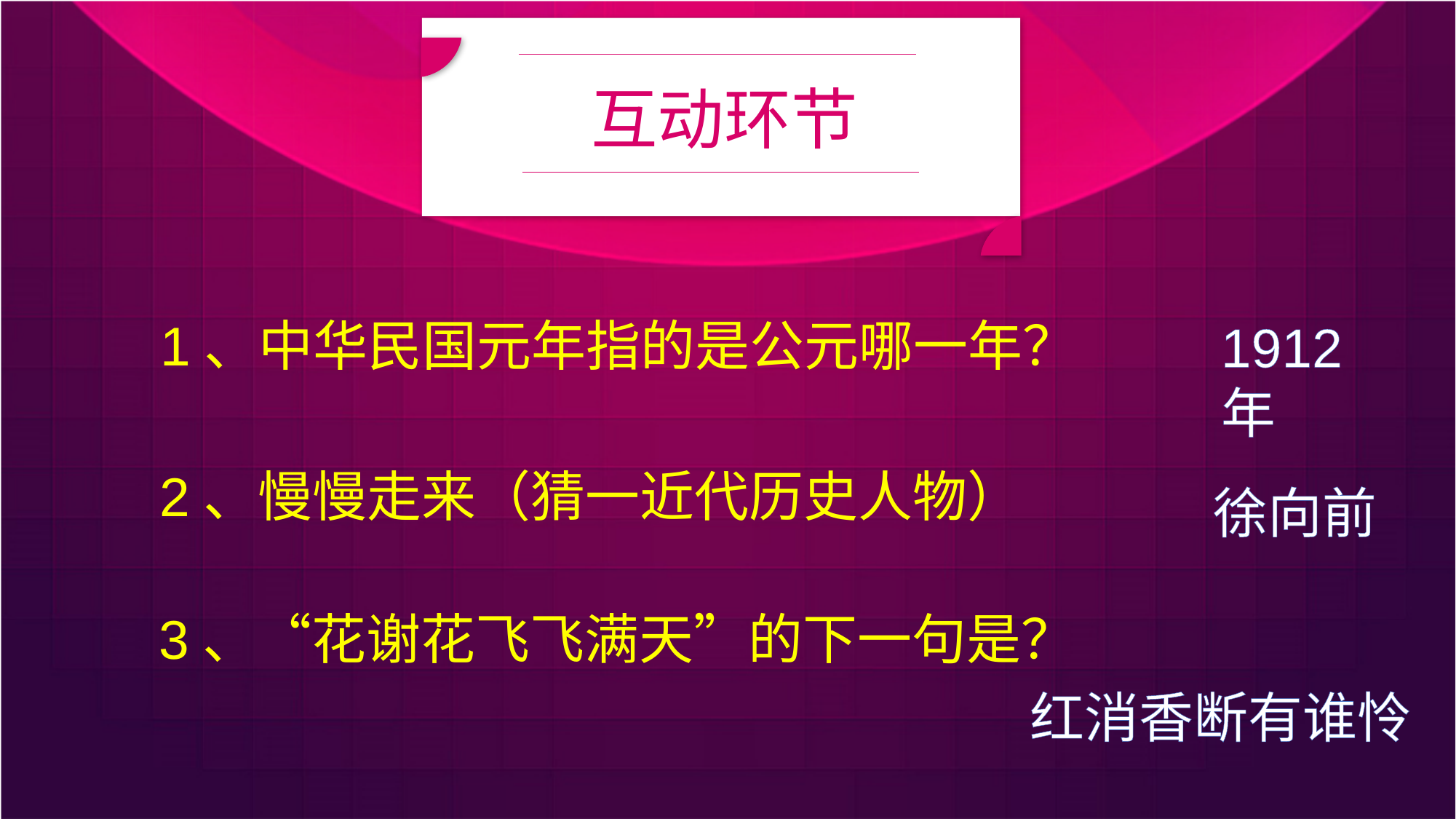

互动环节

1、中华民国元年指的是公元哪一年？
1912年
2、慢慢走来（猜一近代历史人物）
徐向前
3、“花谢花飞飞满天”的下一句是？
红消香断有谁怜